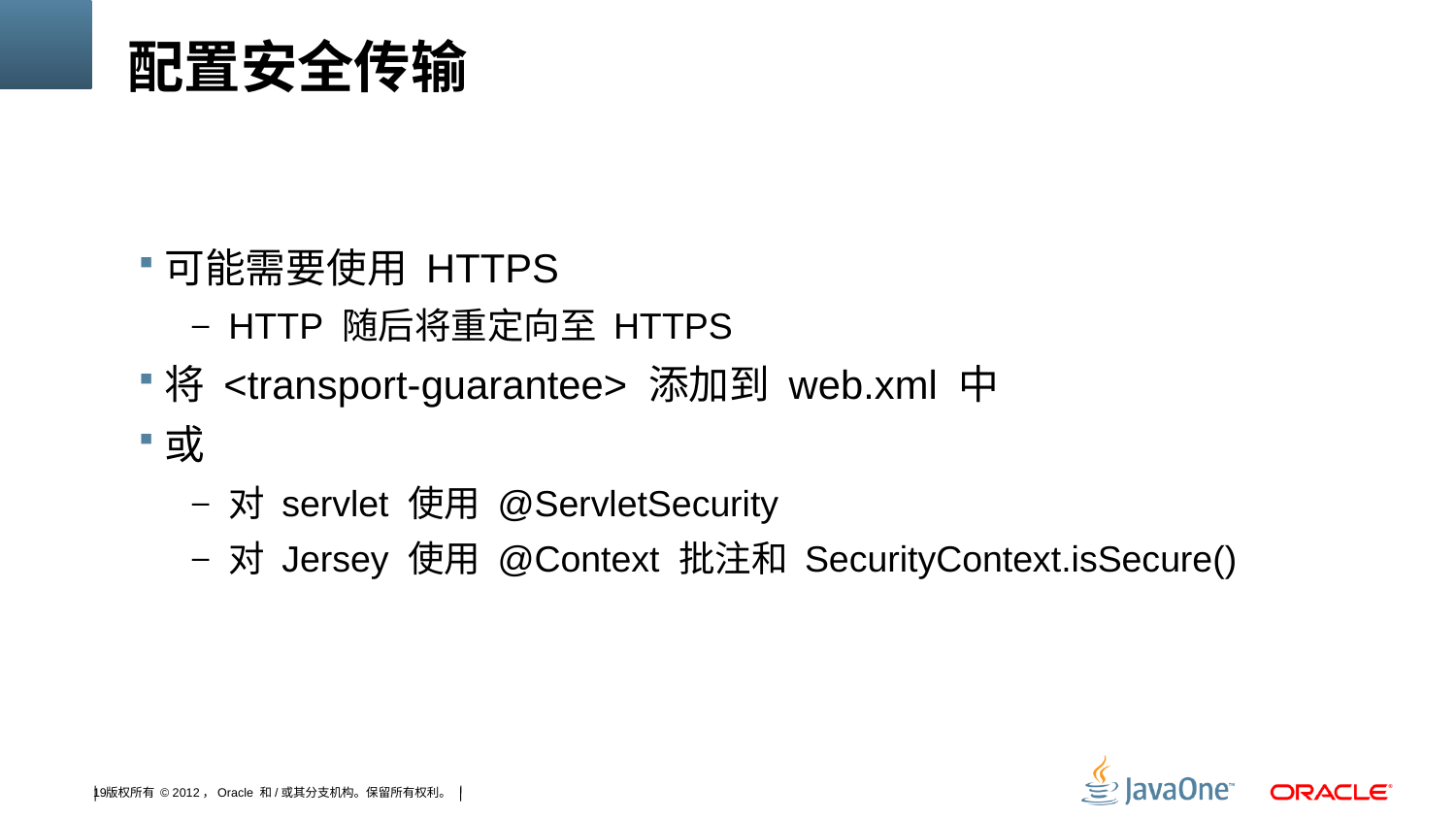

# 配置安全传输

可能需要使用 HTTPS
HTTP 随后将重定向至 HTTPS
将 <transport-guarantee> 添加到 web.xml 中
或
对 servlet 使用 @ServletSecurity
对 Jersey 使用 @Context 批注和 SecurityContext.isSecure()